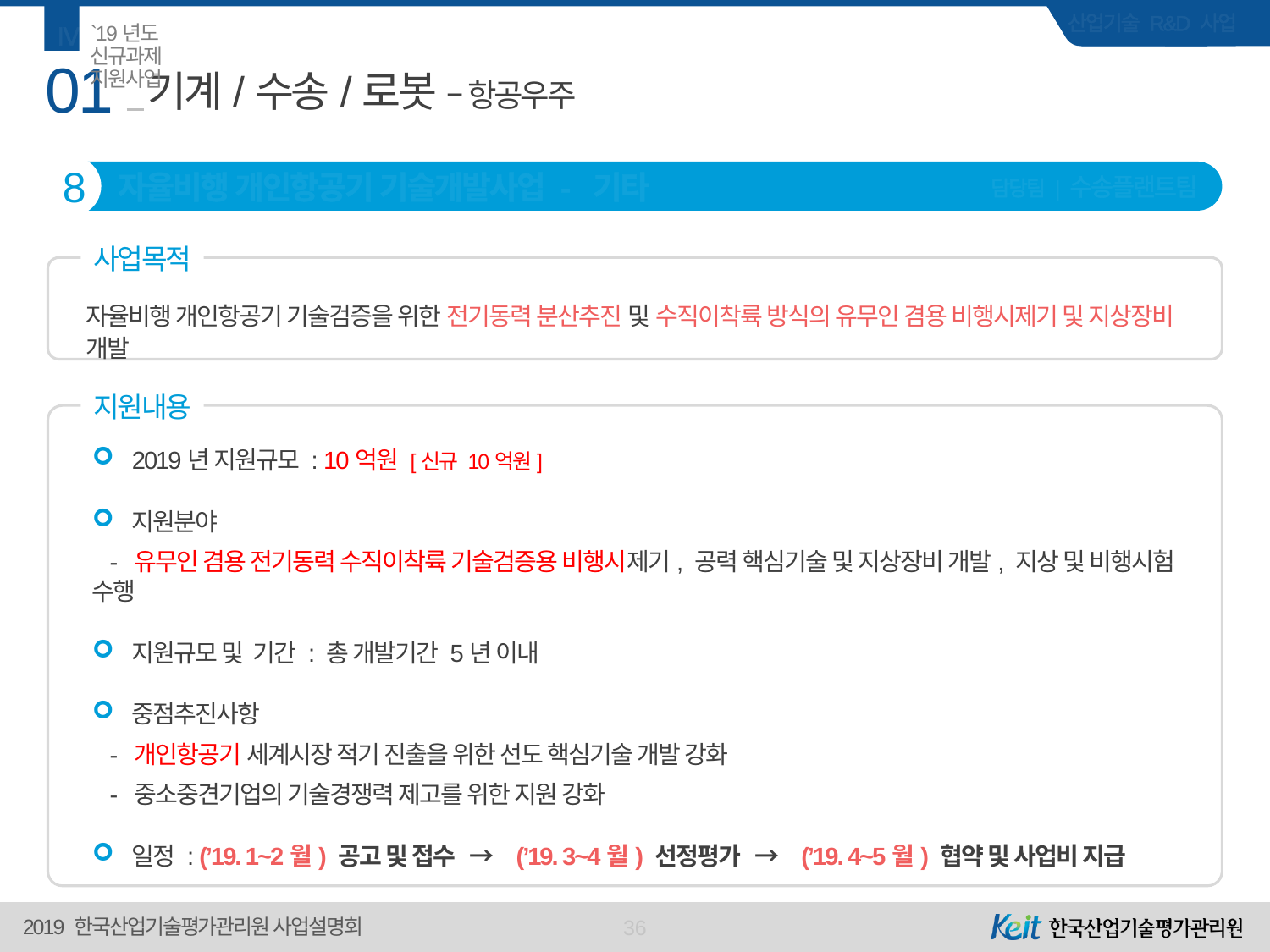

Ⅳ
`19년도 신규과제 지원사업
01
# 기계/수송/로봇 – 항공우주
8
자율비행 개인항공기 기술개발사업 -  기타
담당팀 | 수송플랜트팀
사업목적

자율비행 개인항공기 기술검증을 위한 전기동력 분산추진 및 수직이착륙 방식의 유무인 겸용 비행시제기 및 지상장비 개발
지원내용

2019년 지원규모 : 10억원 [신규 10억원]

지원분야
   -  유무인 겸용 전기동력 수직이착륙 기술검증용 비행시제기, 공력 핵심기술 및 지상장비 개발, 지상 및 비행시험 수행

지원규모 및  기간 : 총 개발기간 5년 이내

중점추진사항
   -  개인항공기 세계시장 적기 진출을 위한 선도 핵심기술 개발 강화
   -  중소중견기업의 기술경쟁력 제고를 위한 지원 강화

일정 : (’19. 1~2월) 공고 및 접수   →   (’19. 3~4월) 선정평가   →   (’19. 4~5월) 협약 및 사업비 지급
36